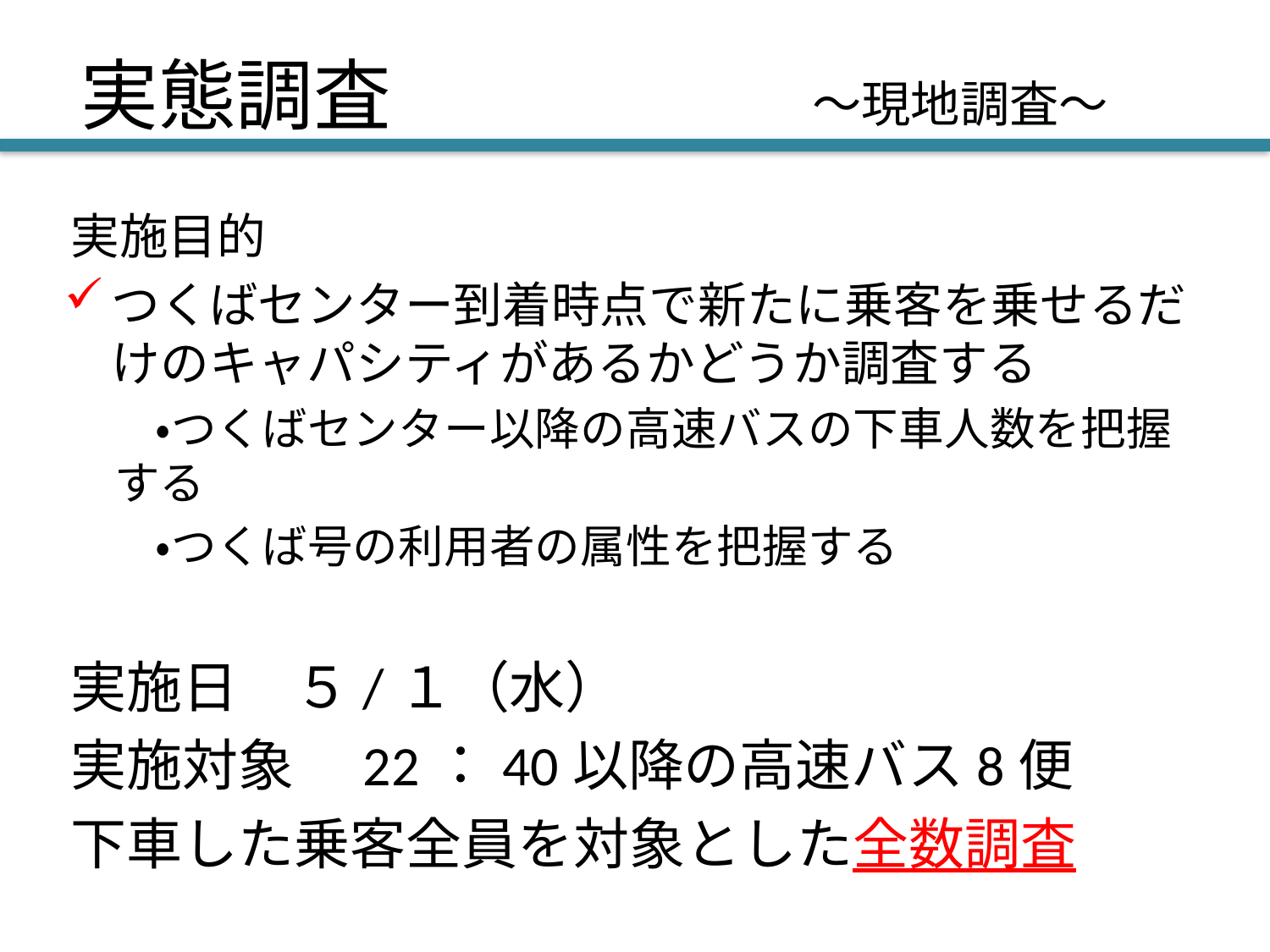

実態調査
〜現地調査〜

実施目的
つくばセンター到着時点で新たに乗客を乗せるだけのキャパシティがあるかどうか調査する
   ・つくばセンター以降の高速バスの下車人数を把握する
   ・つくば号の利用者の属性を把握する

実施日　５/１（水）
実施対象　22：40以降の高速バス8便
下車した乗客全員を対象とした全数調査